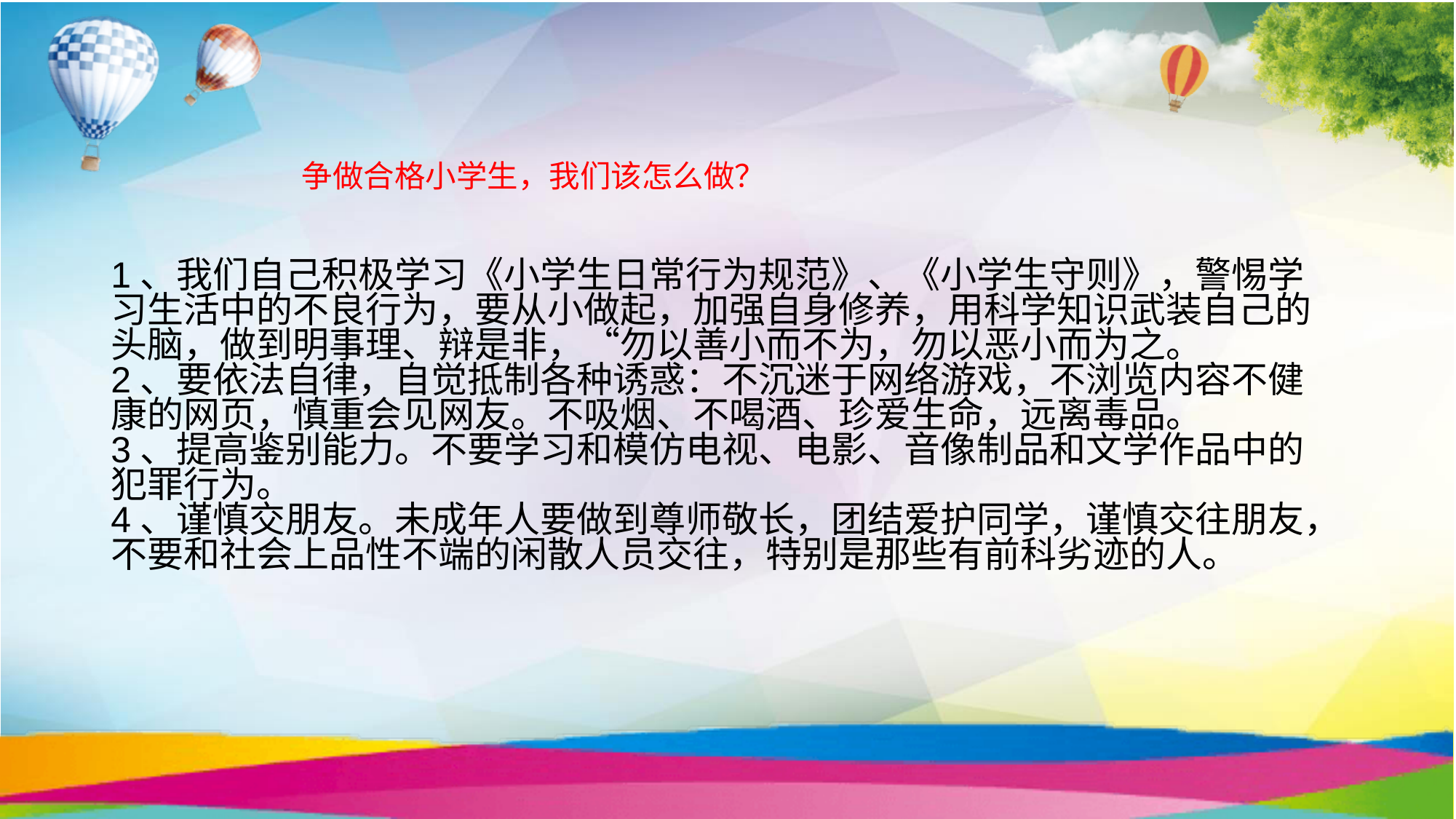

争做合格小学生，我们该怎么做？
1、我们自己积极学习《小学生日常行为规范》、《小学生守则》，警惕学习生活中的不良行为，要从小做起，加强自身修养，用科学知识武装自己的头脑，做到明事理、辩是非，“勿以善小而不为，勿以恶小而为之。
2、要依法自律，自觉抵制各种诱惑：不沉迷于网络游戏，不浏览内容不健康的网页，慎重会见网友。不吸烟、不喝酒、珍爱生命，远离毒品。
3、提高鉴别能力。不要学习和模仿电视、电影、音像制品和文学作品中的犯罪行为。
4、谨慎交朋友。未成年人要做到尊师敬长，团结爱护同学，谨慎交往朋友，不要和社会上品性不端的闲散人员交往，特别是那些有前科劣迹的人。